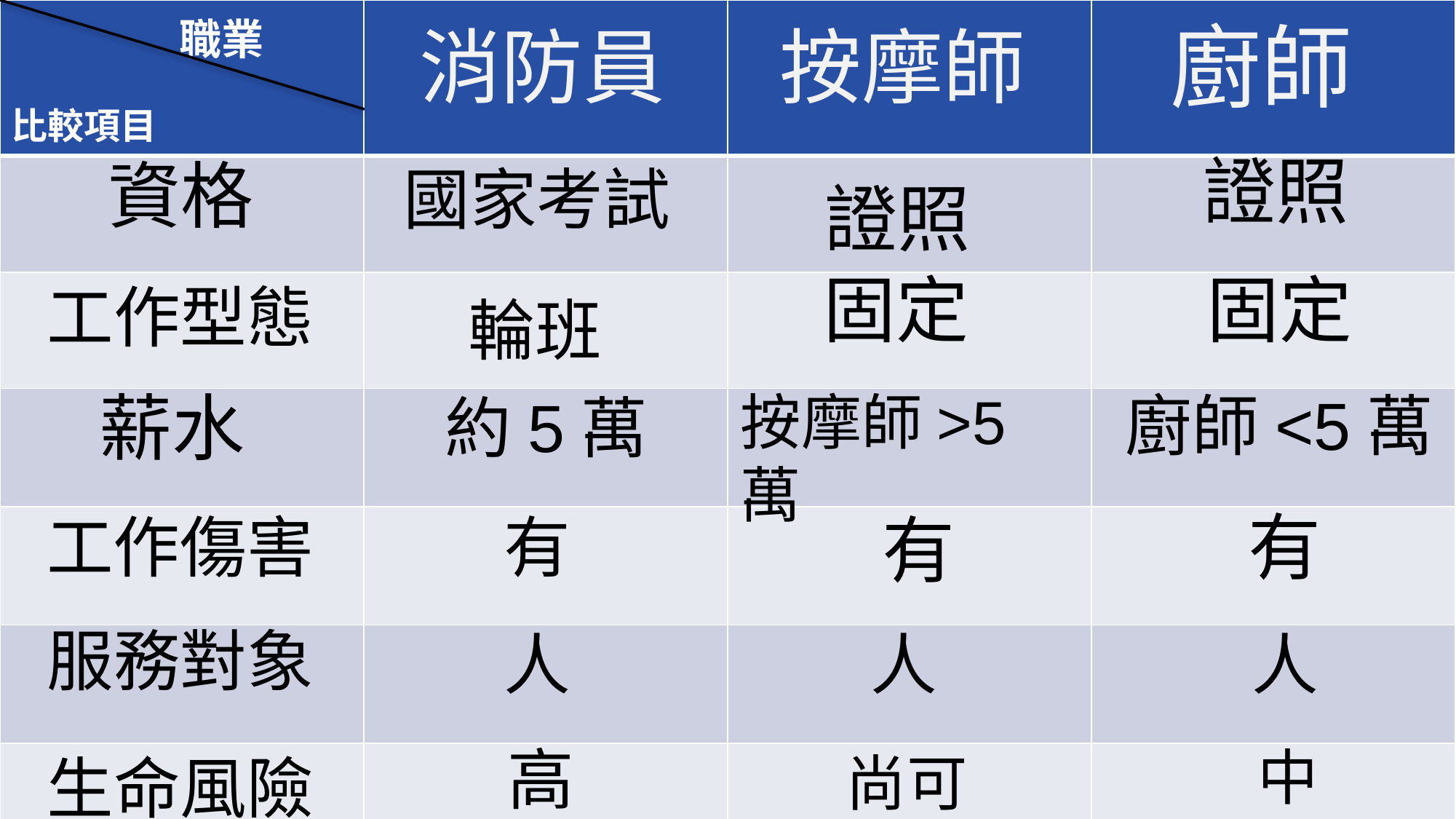

| 職業 比較項目 |  |  |  |
| --- | --- | --- | --- |
|  |  | 證照 |  |
|  | 輪班 |  |  |
|  |  |  |  |
|  |  |  |  |
|  |  |  |  |
|  |  |  |  |
廚師
消防員
按摩師
#
證照
資格
國家考試
固定
固定
工作型態
薪水
按摩師>5萬
廚師<5萬
約5萬
有
有
有
工作傷害
服務對象
人
人
人
高
中
尚可
生命風險